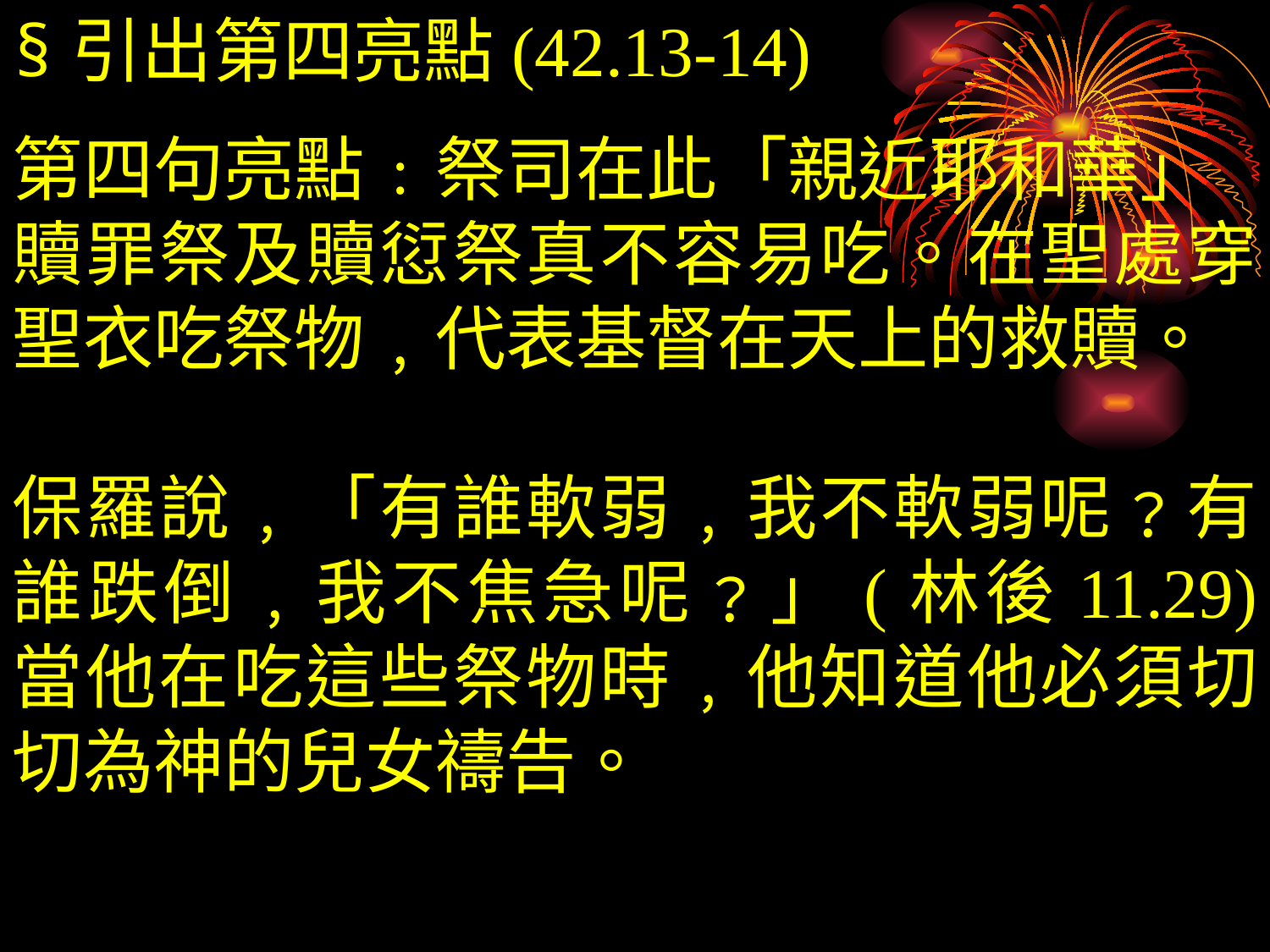

§引出第四亮點(42.13-14)

第四句亮點﹕祭司在此「親近耶和華」
贖罪祭及贖愆祭真不容易吃。在聖處穿聖衣吃祭物﹐代表基督在天上的救贖。

保羅說﹐「有誰軟弱﹐我不軟弱呢﹖有誰跌倒﹐我不焦急呢﹖」(林後11.29) 當他在吃這些祭物時﹐他知道他必須切切為神的兒女禱告。